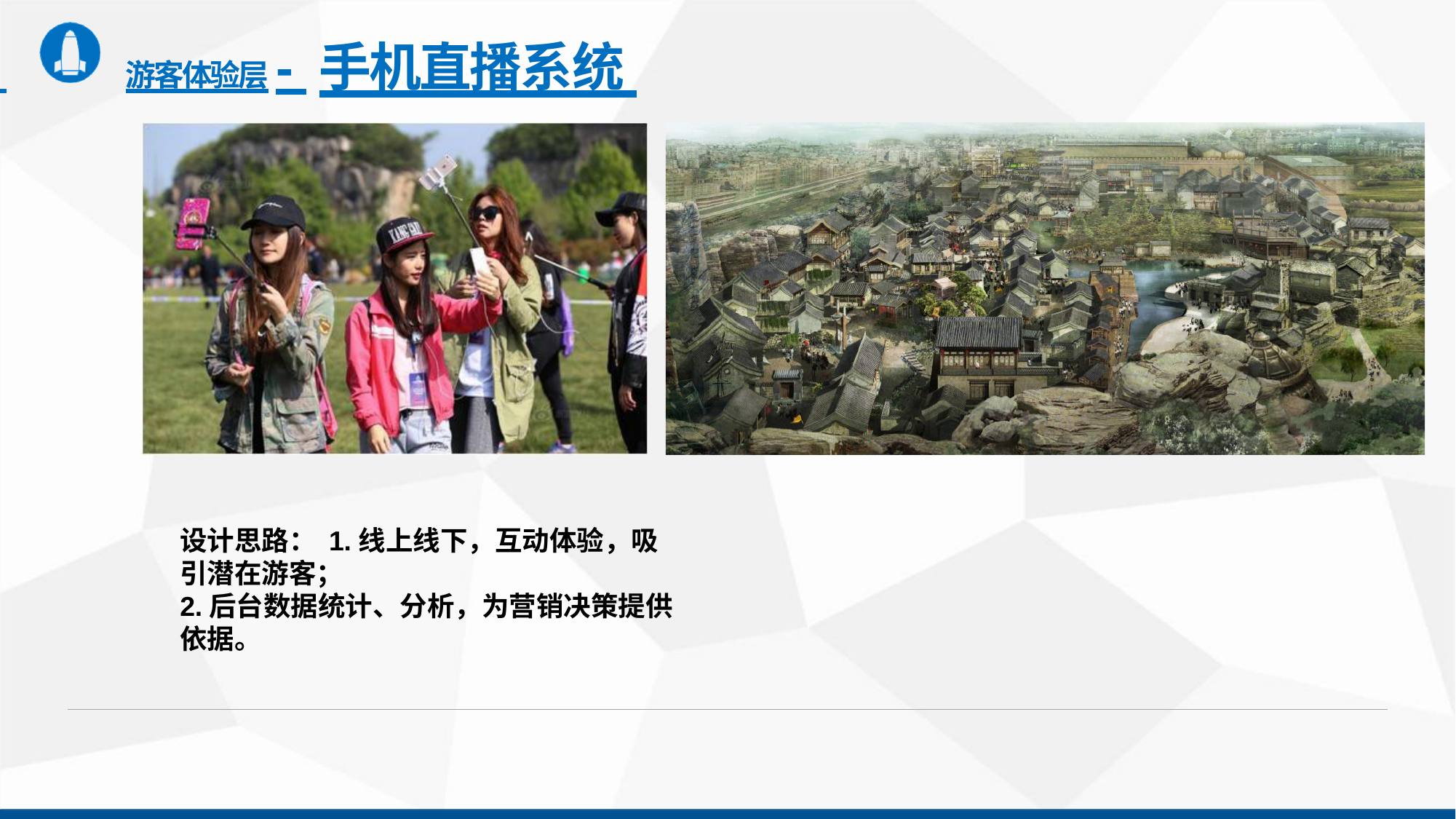

# 游客体验层- 手机直播系统

设计思路： 1.线上线下，互动体验，吸引潜在游客；
2.后台数据统计、分析，为营销决策提供依据。